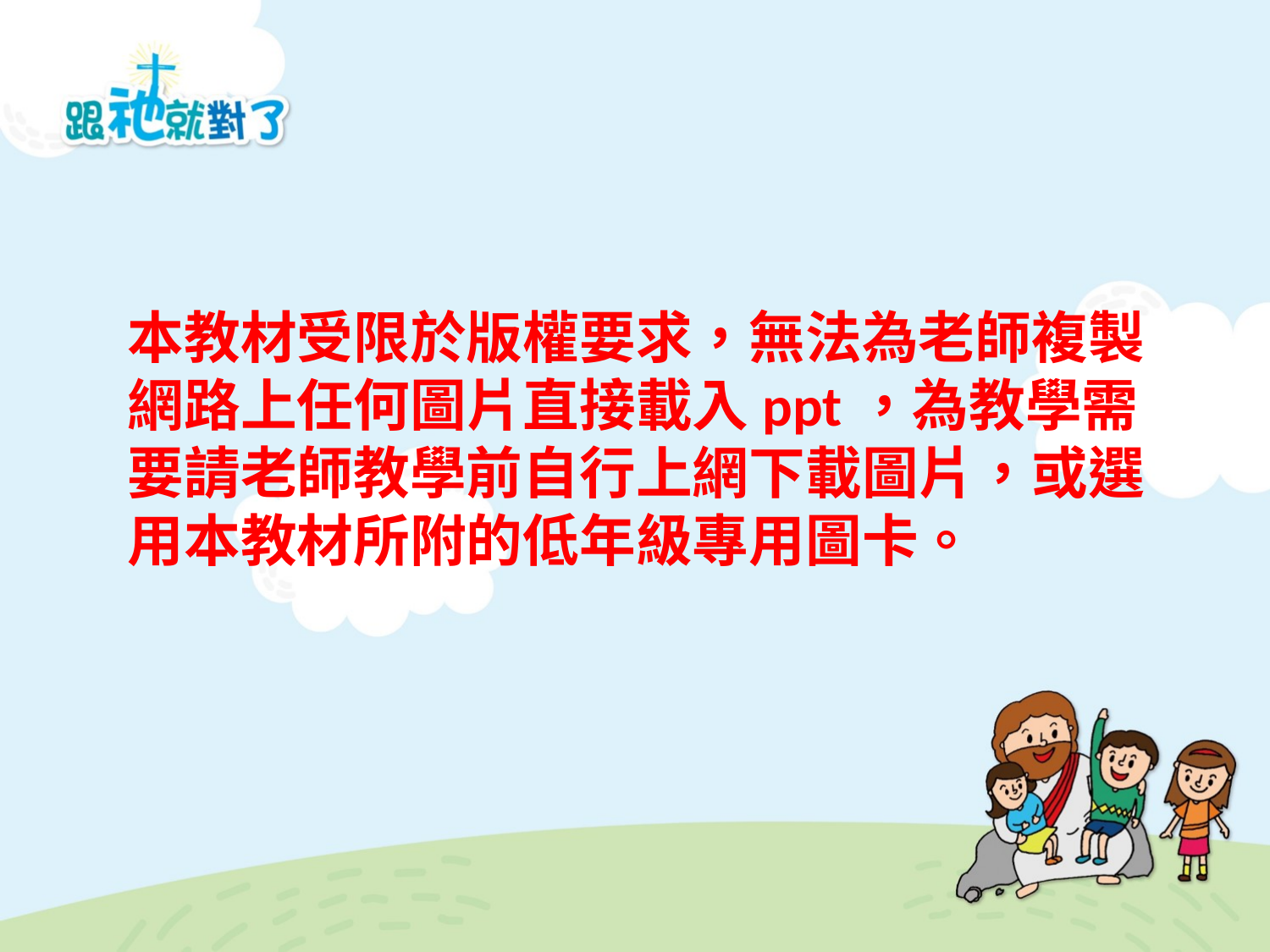

本教材受限於版權要求，無法為老師複製網路上任何圖片直接載入ppt，為教學需要請老師教學前自行上網下載圖片，或選用本教材所附的低年級專用圖卡。